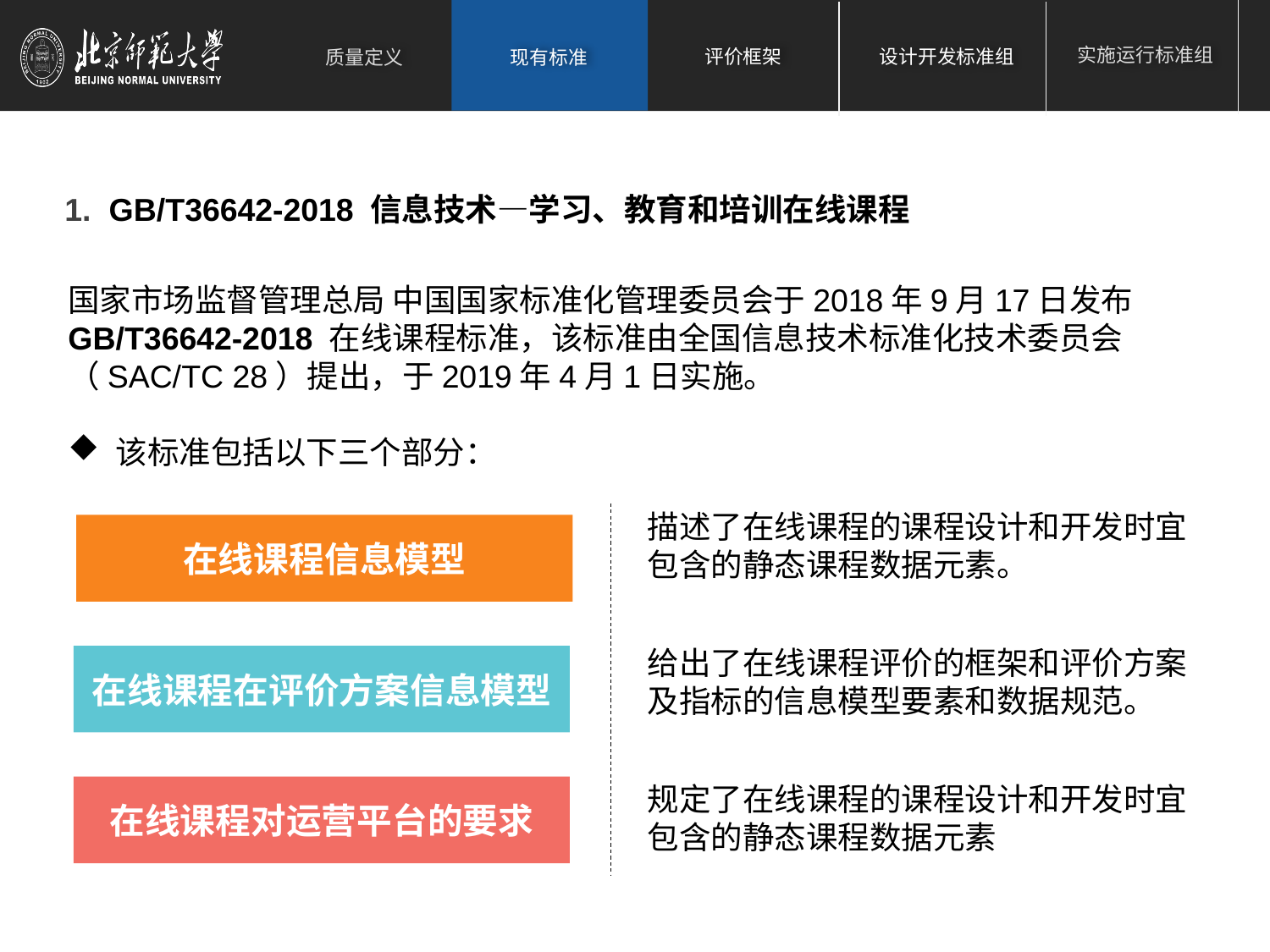

1.  GB/T36642-2018 信息技术—学习、教育和培训在线课程

国家市场监督管理总局 中国国家标准化管理委员会于2018年9月17日发布GB/T36642-2018 在线课程标准，该标准由全国信息技术标准化技术委员会（SAC/TC 28）提出，于2019年4月1日实施。

该标准包括以下三个部分：

描述了在线课程的课程设计和开发时宜包含的静态课程数据元素。
在线课程信息模型
给出了在线课程评价的框架和评价方案及指标的信息模型要素和数据规范。
在线课程在评价方案信息模型
规定了在线课程的课程设计和开发时宜包含的静态课程数据元素
在线课程对运营平台的要求